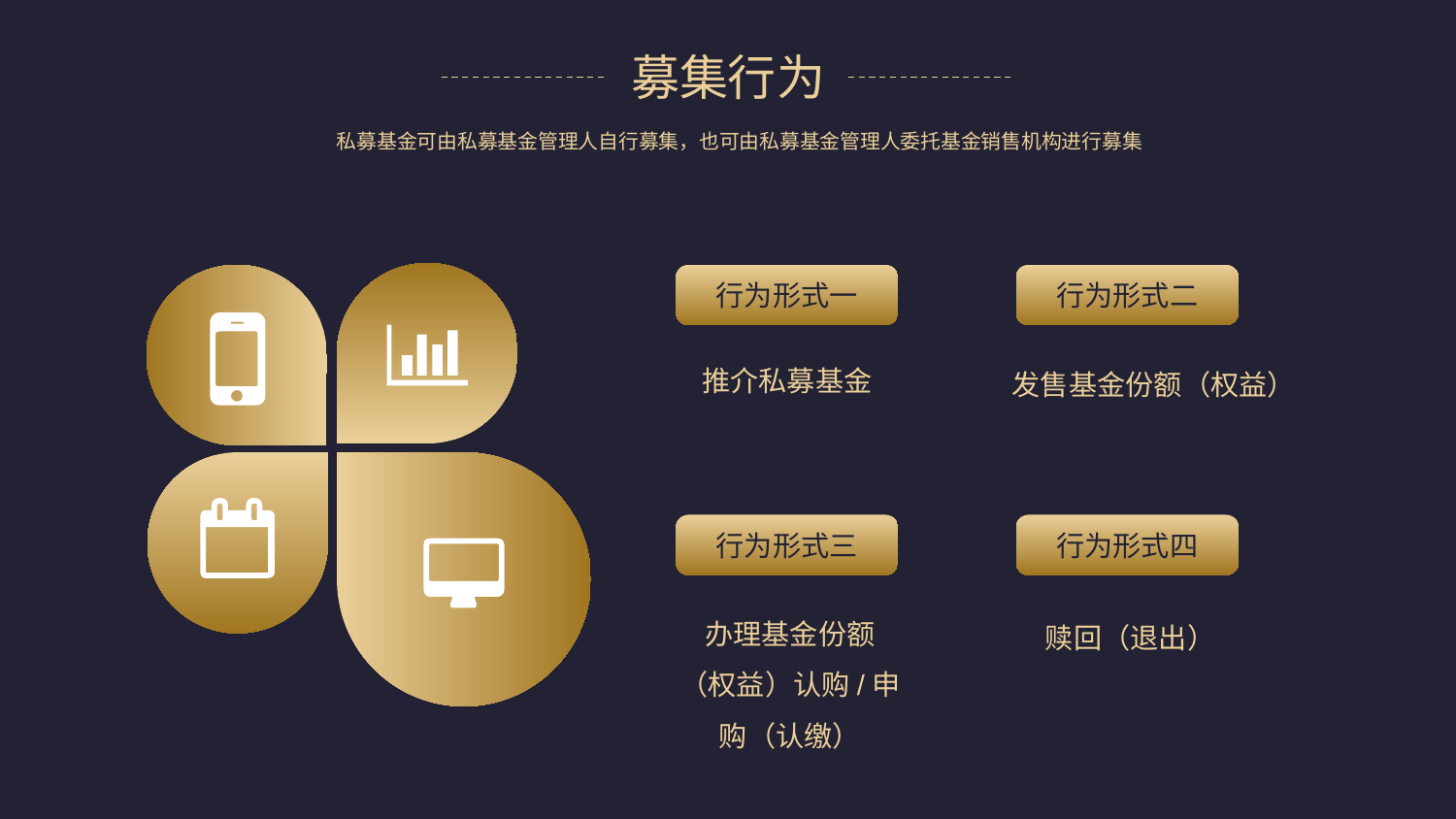

募集行为
私募基金可由私募基金管理人自行募集，也可由私募基金管理人委托基金销售机构进行募集

行为形式一
行为形式二
推介私募基金
发售基金份额（权益）

行为形式三
行为形式四
办理基金份额
（权益）认购/申购（认缴）
赎回（退出）